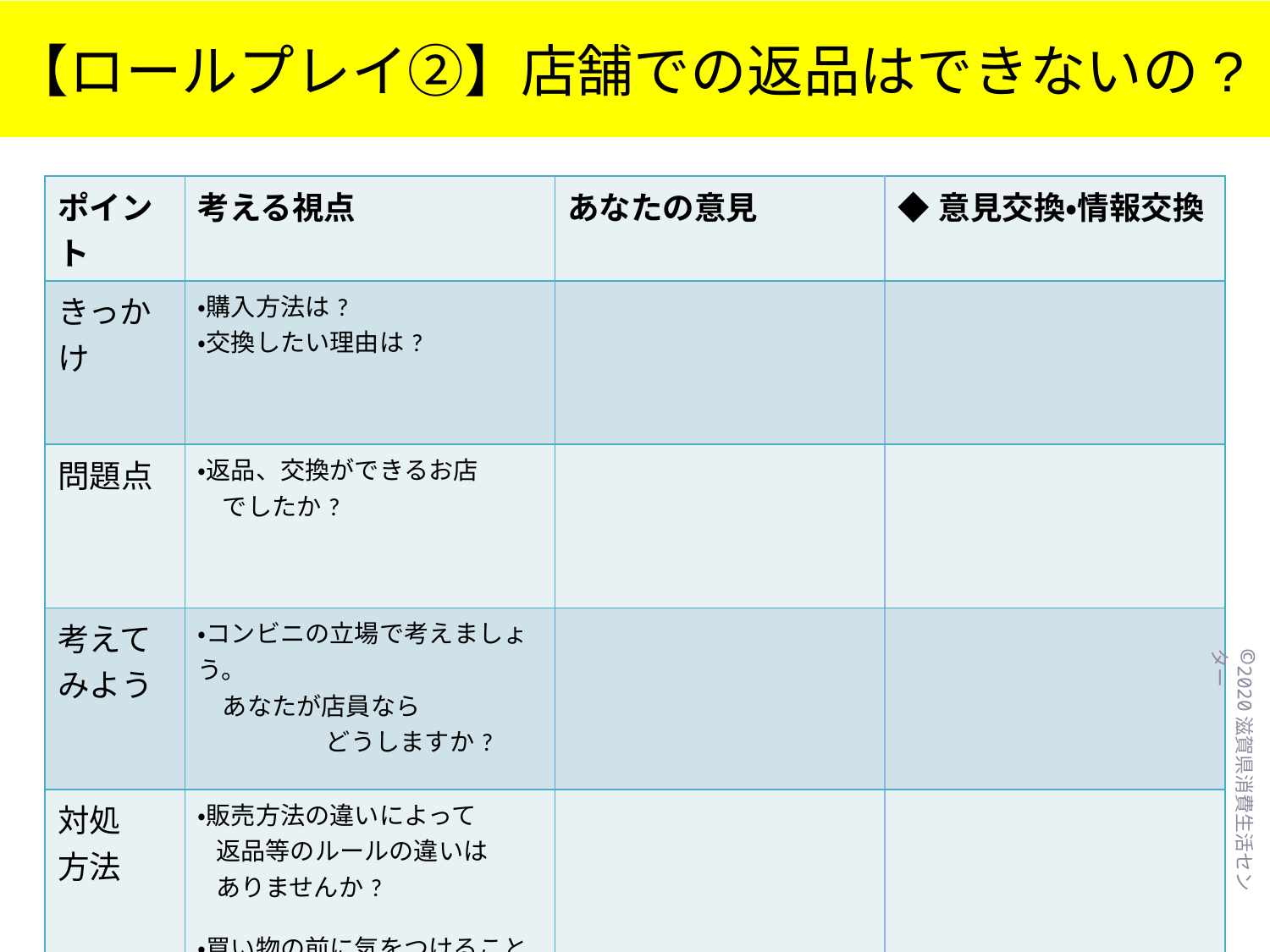

【ロールプレイ②】店舗での返品はできないの?
| ポイント | 考える視点 | あなたの意見 | ◆意見交換・情報交換 |
| --- | --- | --- | --- |
| きっかけ | ・購入方法は? ・交換したい理由は? |  |  |
| 問題点 | ・返品、交換ができるお店 　でしたか? |  |  |
| 考えてみよう | ・コンビニの立場で考えましょう。　　 　あなたが店員なら どうしますか? |  |  |
| 対処 方法 | ・販売方法の違いによって 返品等のルールの違いは ありませんか? ・買い物の前に気をつけることは 何でしょう? |  |  |
©2020滋賀県消費生活センター